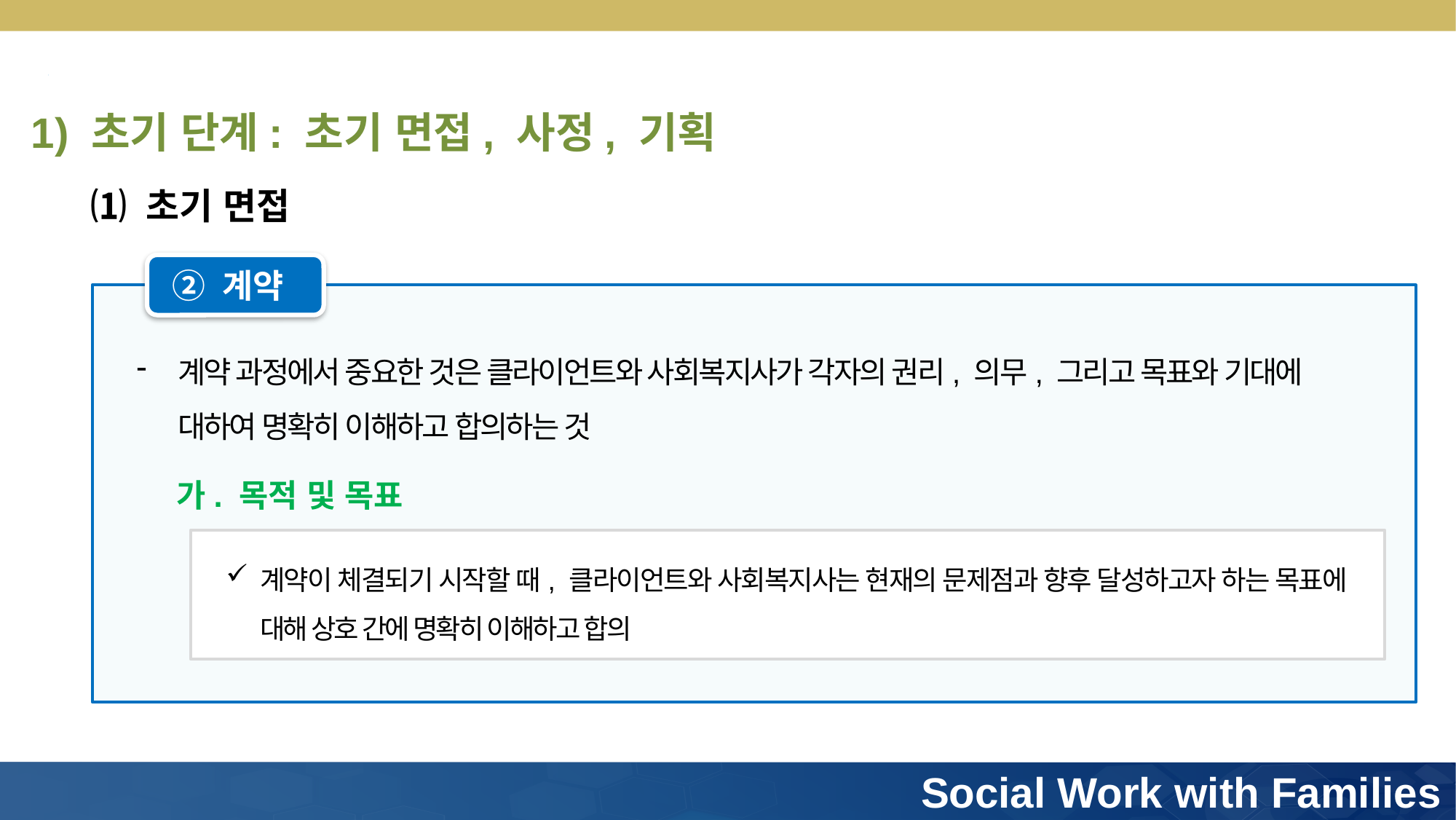

1) 초기 단계: 초기 면접, 사정, 기획
⑴ 초기 면접

② 계약

계약 과정에서 중요한 것은 클라이언트와 사회복지사가 각자의 권리, 의무, 그리고 목표와 기대에 대하여 명확히 이해하고 합의하는 것
가. 목적 및 목표

계약이 체결되기 시작할 때, 클라이언트와 사회복지사는 현재의 문제점과 향후 달성하고자 하는 목표에 대해 상호 간에 명확히 이해하고 합의